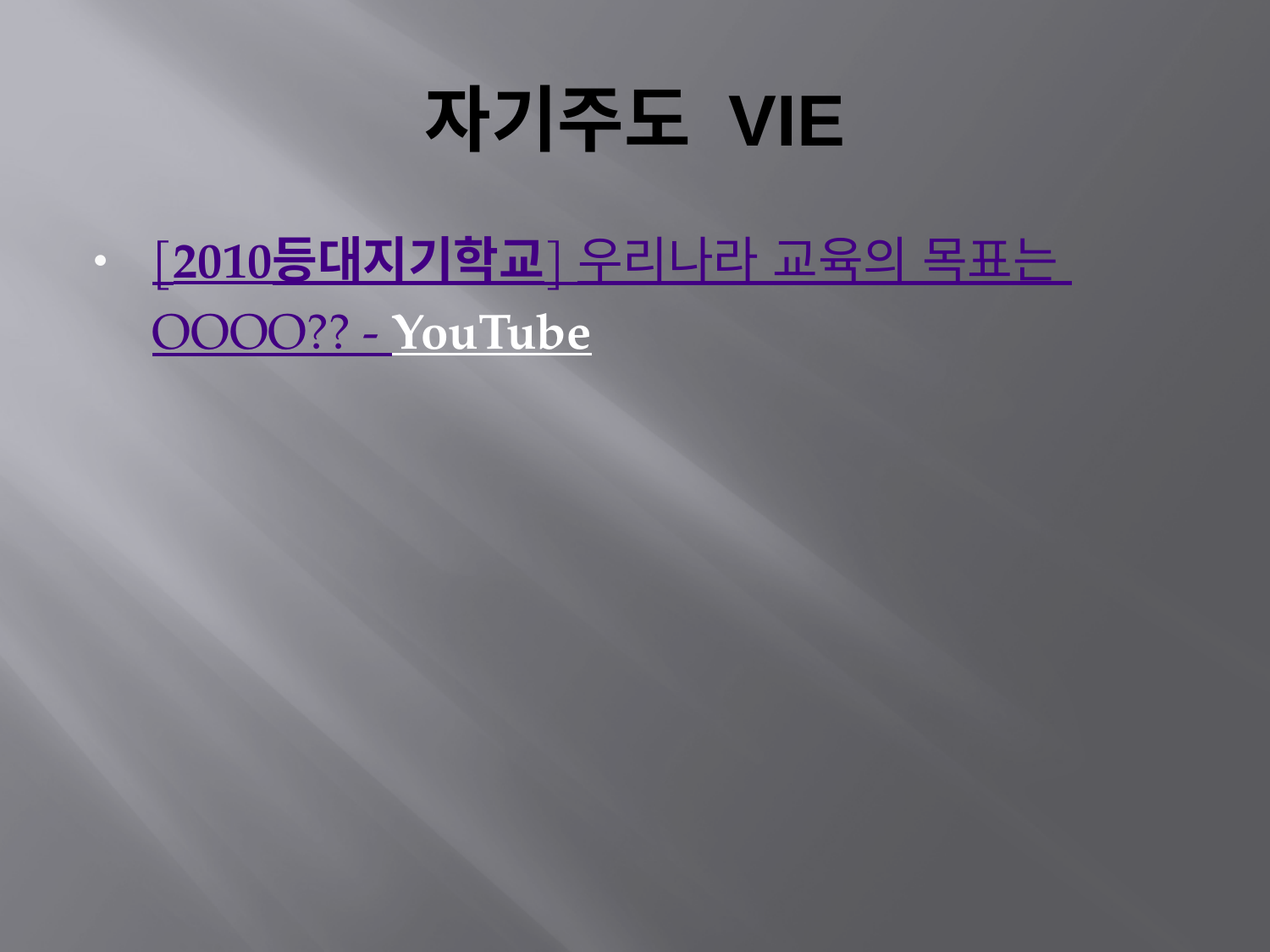

# 자기주도 VIE
[2010등대지기학교] 우리나라 교육의 목표는 OOOO?? - YouTube